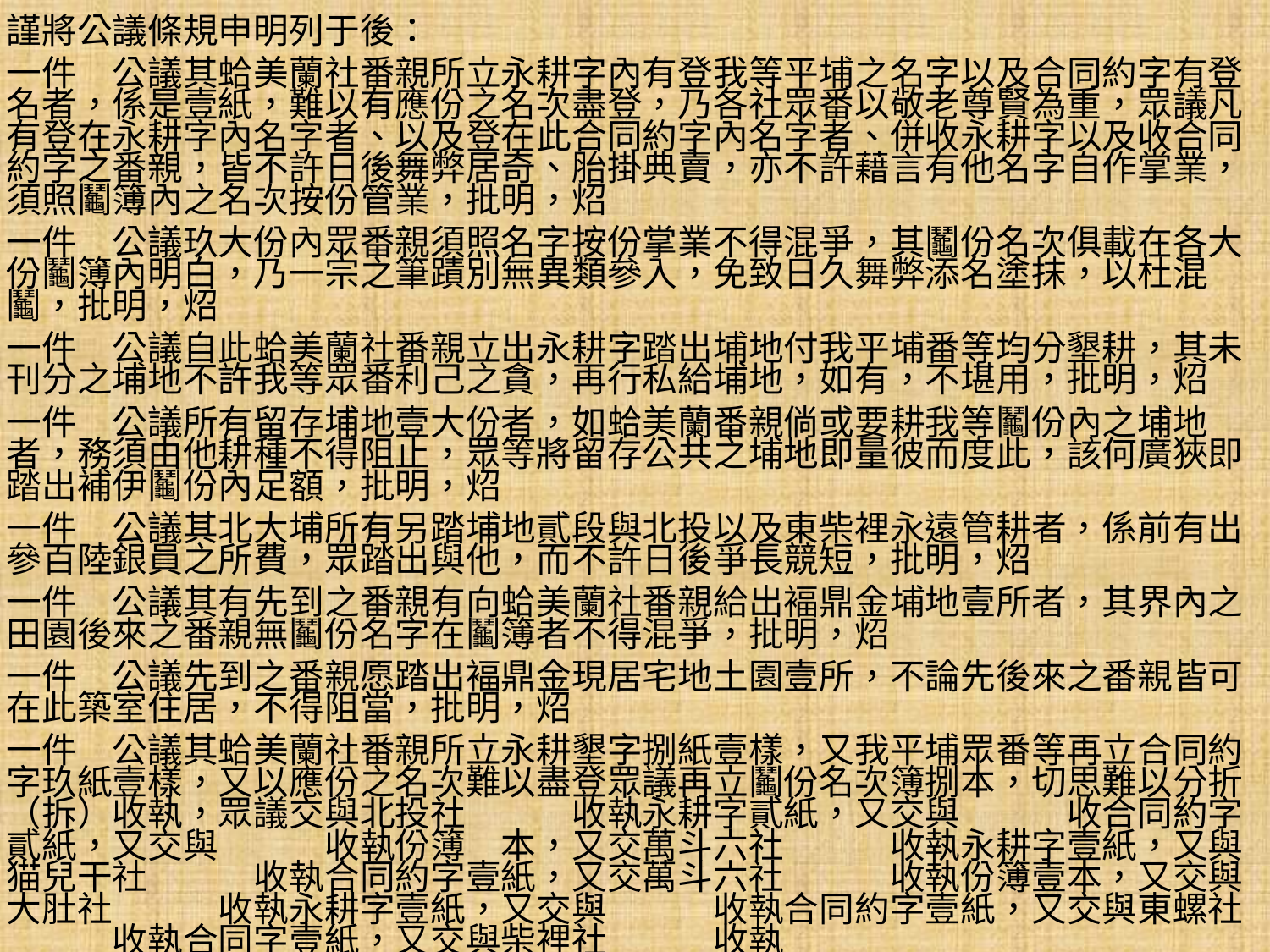

謹將公議條規申明列于後：
一件　公議其蛤美蘭社番親所立永耕字內有登我等平埔之名字以及合同約字有登名者，係是壹紙，難以有應份之名次盡登，乃各社眾番以敬老尊賢為重，眾議凡有登在永耕字內名字者、以及登在此合同約字內名字者、併收永耕字以及收合同約字之番親，皆不許日後舞弊居奇、胎掛典賣，亦不許藉言有他名字自作掌業，須照鬮簿內之名次按份管業，批明，炤
一件　公議玖大份內眾番親須照名字按份掌業不得混爭，其鬮份名次俱載在各大份鬮簿內明白，乃一宗之筆蹟別無異類參入，免致日久舞弊添名塗抹，以杜混鬮，批明，炤
一件　公議自此蛤美蘭社番親立出永耕字踏出埔地付我平埔番等均分墾耕，其未刊分之埔地不許我等眾番利己之貪，再行私給埔地，如有，不堪用，批明，炤
一件　公議所有留存埔地壹大份者，如蛤美蘭番親倘或要耕我等鬮份內之埔地者，務須由他耕種不得阻止，眾等將留存公共之埔地即量彼而度此，該何廣狹即踏出補伊鬮份內足額，批明，炤
一件　公議其北大埔所有另踏埔地貳段與北投以及東柴裡永遠管耕者，係前有出參百陸銀員之所費，眾踏出與他，而不許日後爭長競短，批明，炤
一件　公議其有先到之番親有向蛤美蘭社番親給出褔鼎金埔地壹所者，其界內之田園後來之番親無鬮份名字在鬮簿者不得混爭，批明，炤
一件　公議先到之番親愿踏出褔鼎金現居宅地土園壹所，不論先後來之番親皆可在此築室住居，不得阻當，批明，炤
一件　公議其蛤美蘭社番親所立永耕墾字捌紙壹樣，又我平埔眾番等再立合同約字玖紙壹樣，又以應份之名次難以盡登眾議再立鬮份名次簿捌本，切思難以分折（拆）收執，眾議交與北投社　　　收執永耕字貳紙，又交與　　　收合同約字貳紙，又交與　　　收執份簿　本，又交萬斗六社　　　收執永耕字壹紙，又與猫兒干社　　　收執合同約字壹紙，又交萬斗六社　　　收執份簿壹本，又交與大肚社　　　收執永耕字壹紙，又交與　　　收執合同約字壹紙，又交與東螺社　　　收執合同字壹紙，又交與柴裡社　　　收執